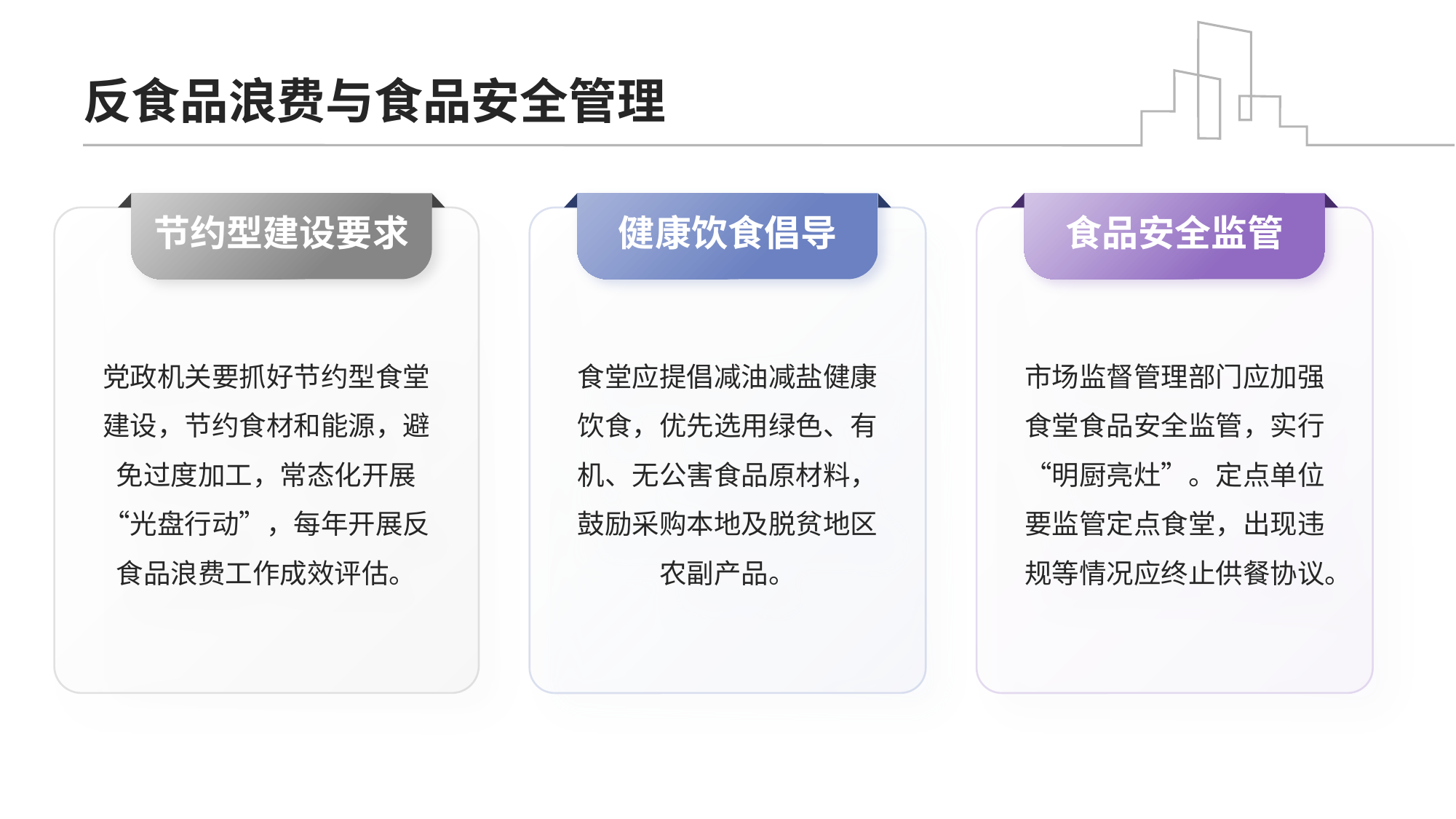

# 反食品浪费与食品安全管理

节约型建设要求

健康饮食倡导

食品安全监管

党政机关要抓好节约型食堂建设，节约食材和能源，避免过度加工，常态化开展“光盘行动”，每年开展反食品浪费工作成效评估。
食堂应提倡减油减盐健康饮食，优先选用绿色、有机、无公害食品原材料，鼓励采购本地及脱贫地区农副产品。
市场监督管理部门应加强食堂食品安全监管，实行“明厨亮灶”。定点单位要监管定点食堂，出现违规等情况应终止供餐协议。